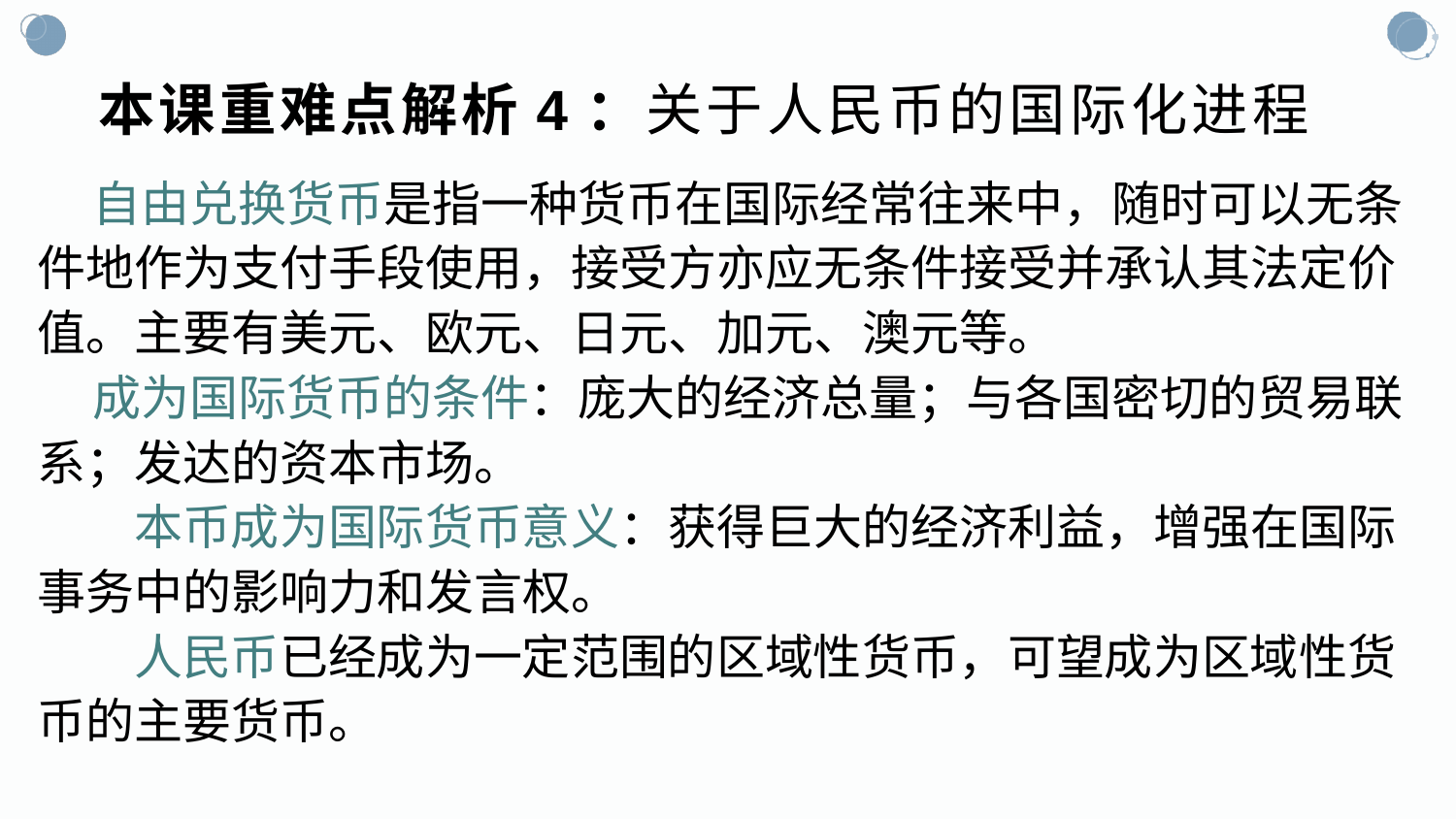

# 本课重难点解析4：关于人民币的国际化进程
    自由兑换货币是指一种货币在国际经常往来中，随时可以无条件地作为支付手段使用，接受方亦应无条件接受并承认其法定价值。主要有美元、欧元、日元、加元、澳元等。
    成为国际货币的条件：庞大的经济总量；与各国密切的贸易联系；发达的资本市场。
　　本币成为国际货币意义：获得巨大的经济利益，增强在国际事务中的影响力和发言权。
　　人民币已经成为一定范围的区域性货币，可望成为区域性货币的主要货币。